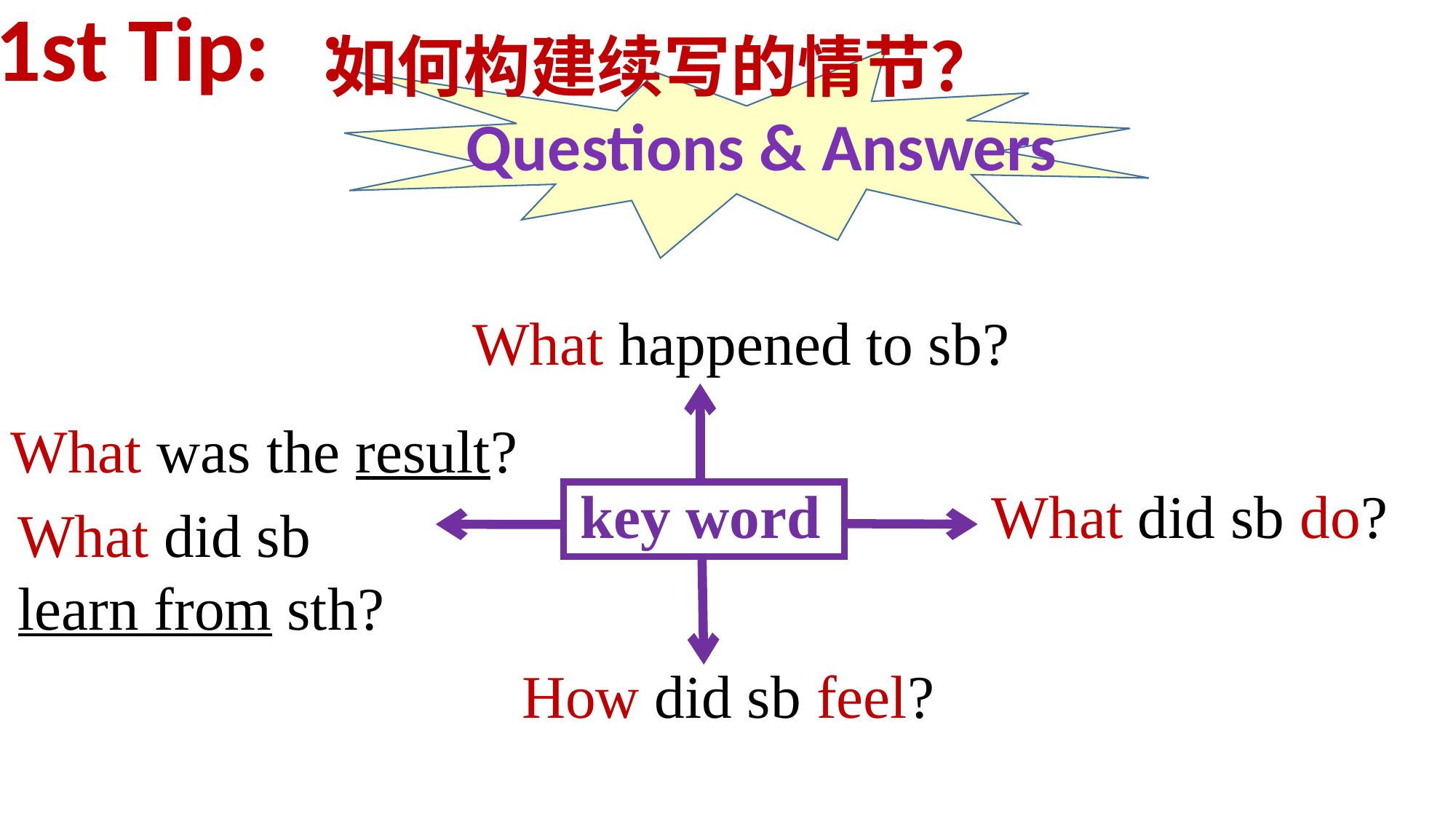

1st Tip:  ：
如何构建续写的情节？
         Questions & Answers

What happened to sb?
What was the result?
key word
What did sb do?

What did sb learn from sth?
 How did sb feel?